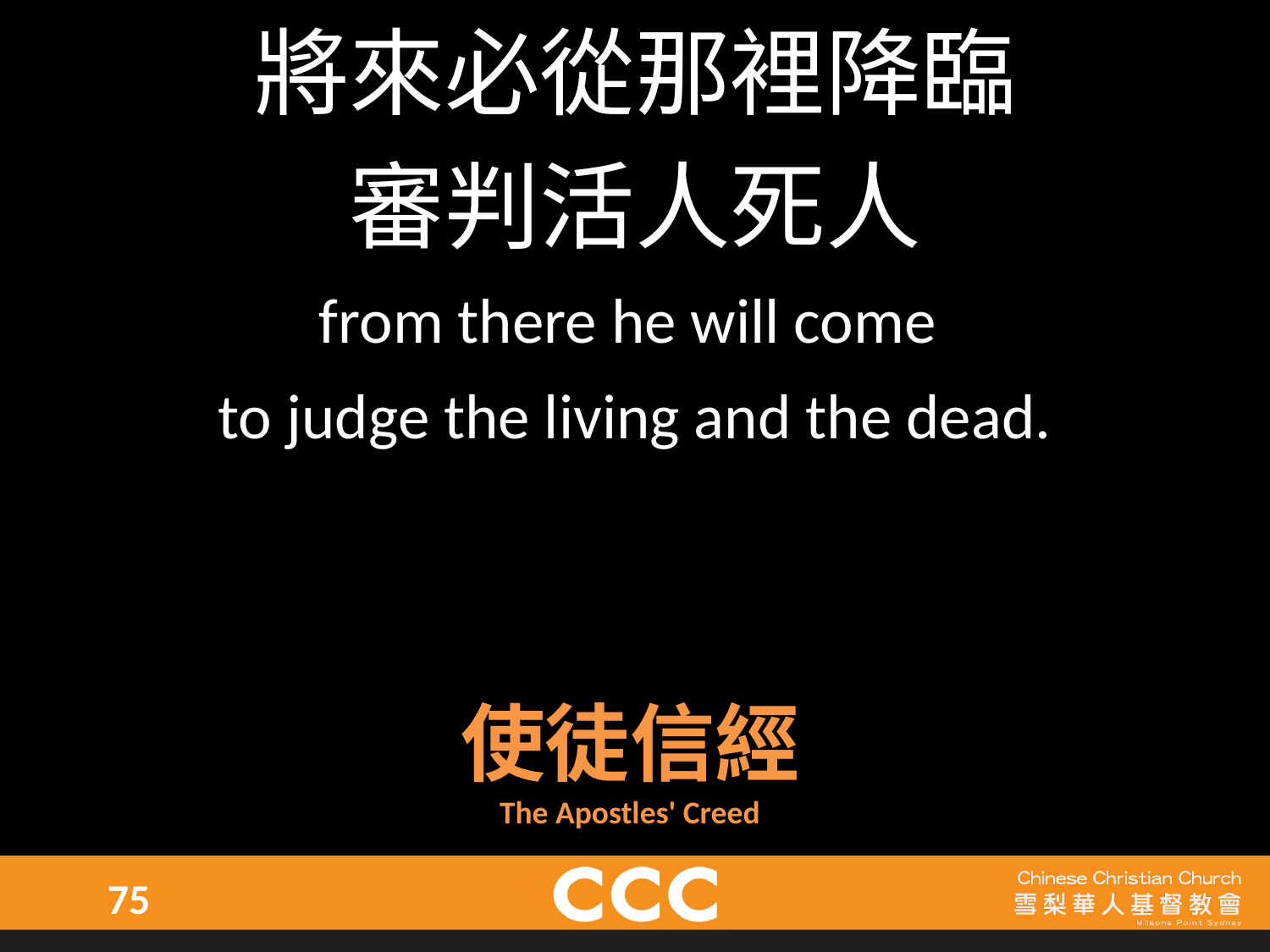

將來必從那裡降臨
審判活人死人
from there he will come
to judge the living and the dead.
使徒信經
The Apostles' Creed
75